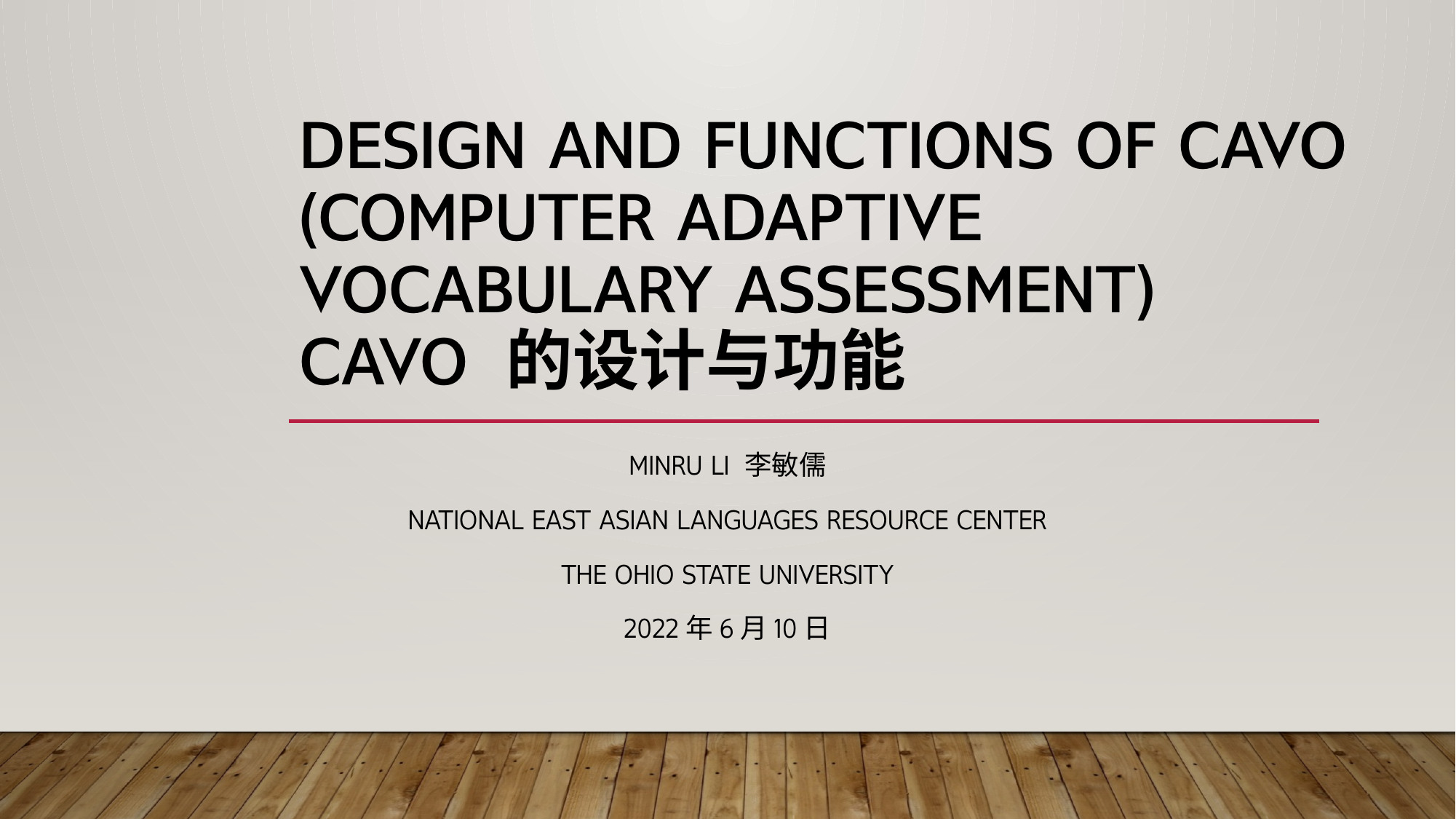

# Design and Functions of CAVO (Computer Adaptive Vocabulary Assessment) CAVO 的设计与功能
Minru Li 李敏儒
National East Asian Languages resource Center
The ohio state university
2022年6月10日